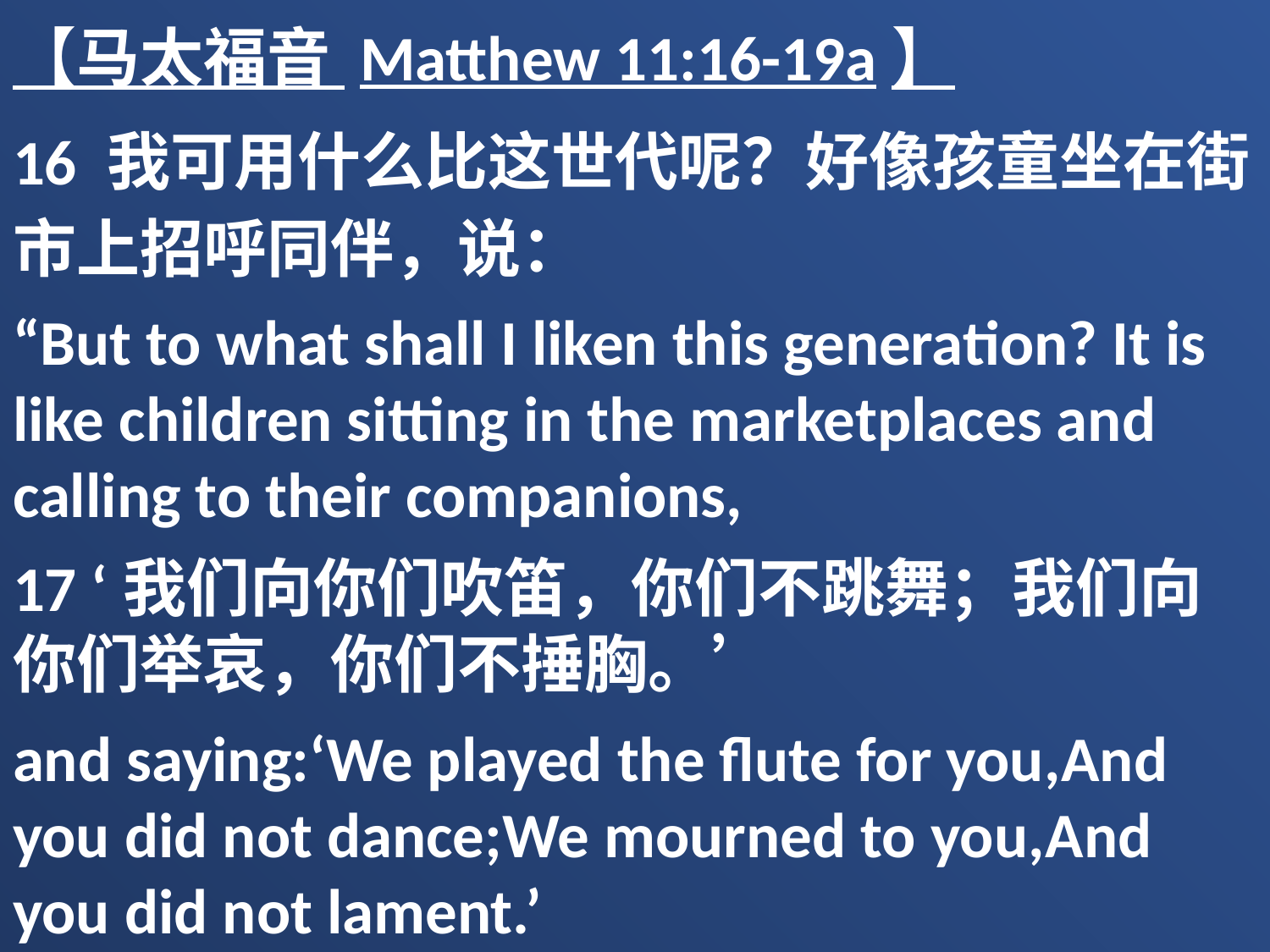

【马太福音 Matthew 11:16-19a】
16 我可用什么比这世代呢？好像孩童坐在街市上招呼同伴，说：
“But to what shall I liken this generation? It is like children sitting in the marketplaces and calling to their companions,
17 ‘我们向你们吹笛，你们不跳舞；我们向你们举哀，你们不捶胸。’
and saying:‘We played the flute for you,And you did not dance;We mourned to you,And you did not lament.’